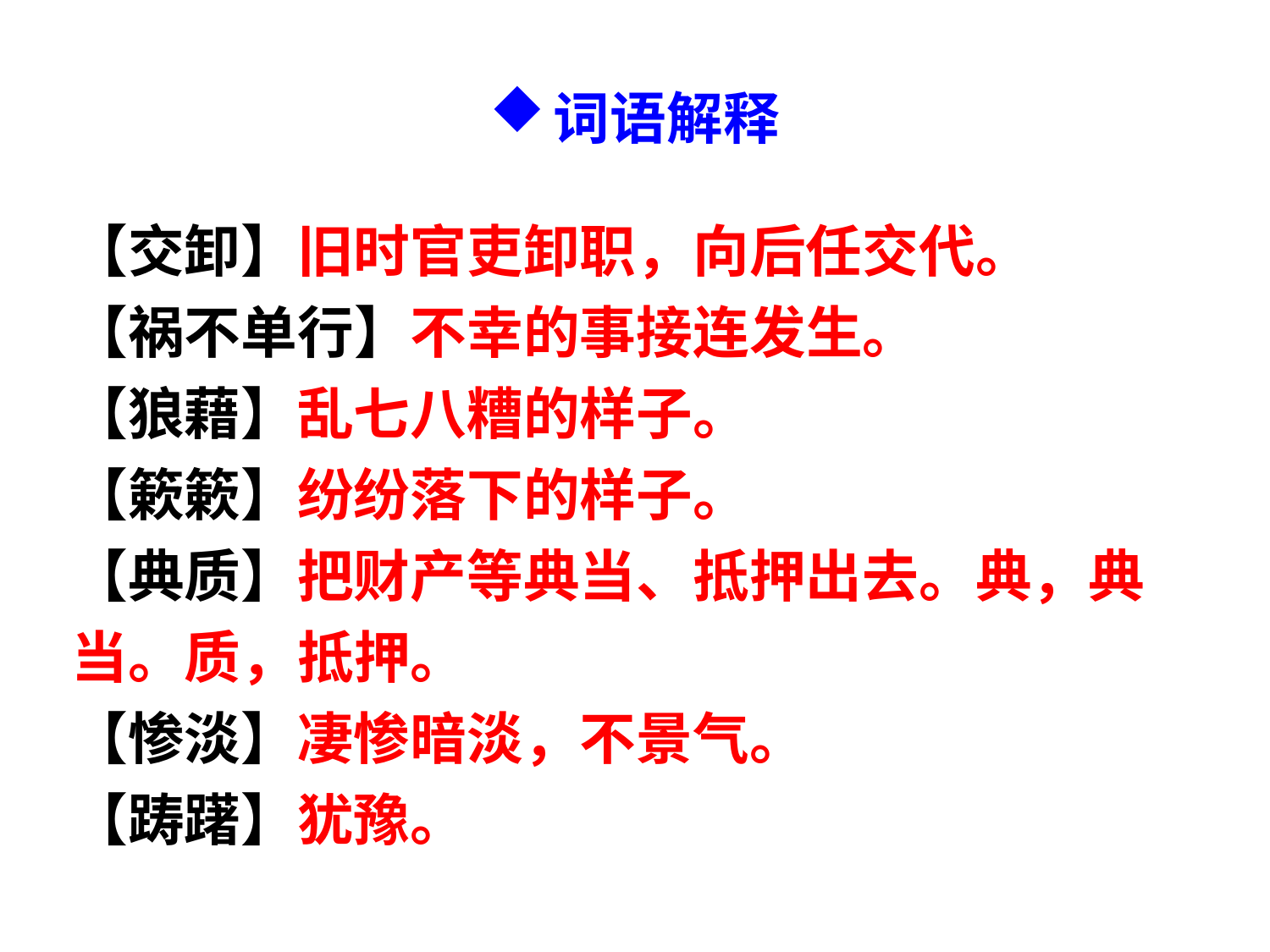

词语解释
【交卸】旧时官吏卸职，向后任交代。
【祸不单行】不幸的事接连发生。
【狼藉】乱七八糟的样子。
【簌簌】纷纷落下的样子。
【典质】把财产等典当、抵押出去。典，典当。质，抵押。
【惨淡】凄惨暗淡，不景气。
【踌躇】犹豫。